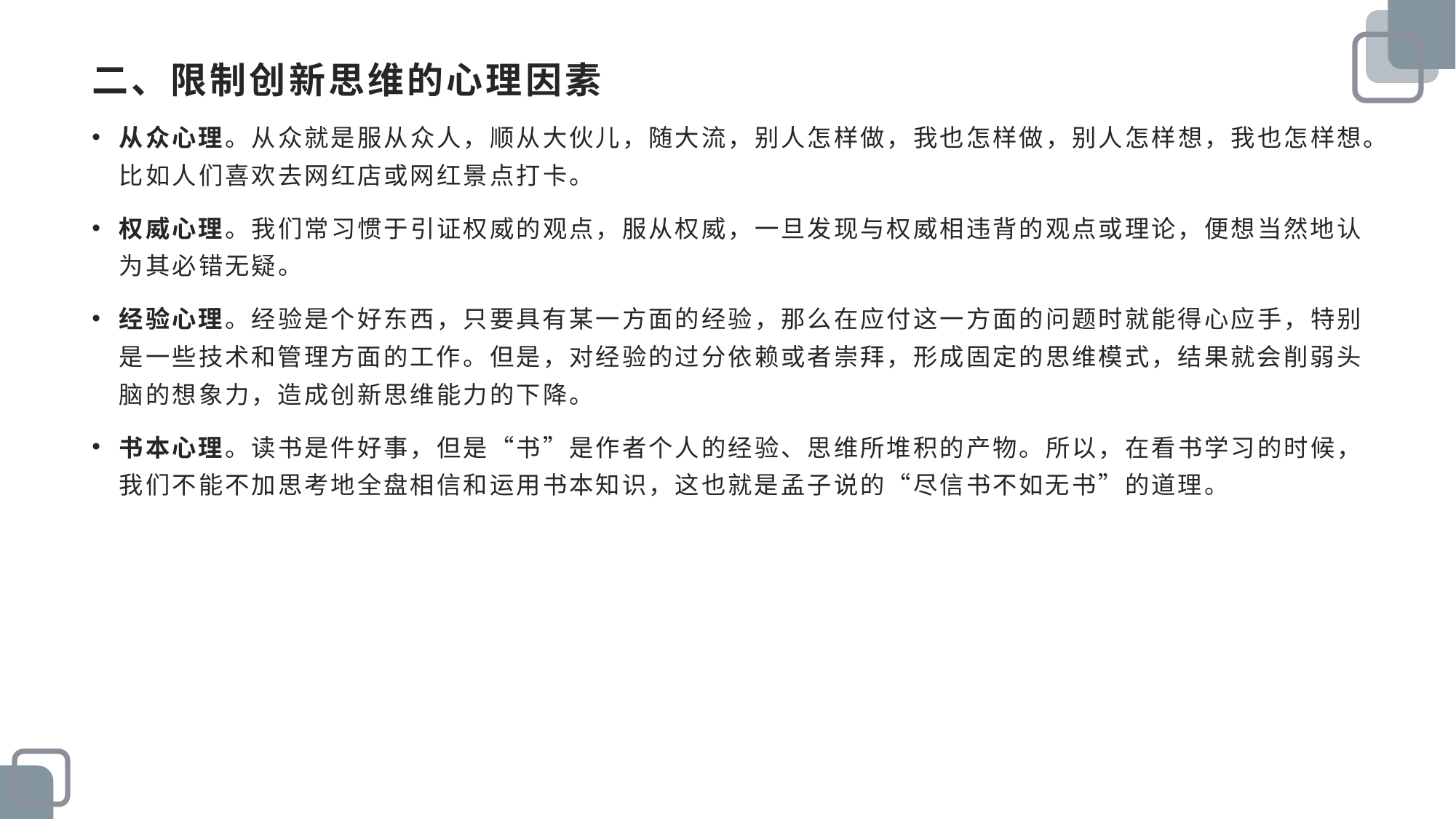

# 二、限制创新思维的心理因素
从众心理。从众就是服从众人，顺从大伙儿，随大流，别人怎样做，我也怎样做，别人怎样想，我也怎样想。比如人们喜欢去网红店或网红景点打卡。
权威心理。我们常习惯于引证权威的观点，服从权威，一旦发现与权威相违背的观点或理论，便想当然地认为其必错无疑。
经验心理。经验是个好东西，只要具有某一方面的经验，那么在应付这一方面的问题时就能得心应手，特别是一些技术和管理方面的工作。但是，对经验的过分依赖或者崇拜，形成固定的思维模式，结果就会削弱头脑的想象力，造成创新思维能力的下降。
书本心理。读书是件好事，但是“书”是作者个人的经验、思维所堆积的产物。所以，在看书学习的时候，我们不能不加思考地全盘相信和运用书本知识，这也就是孟子说的“尽信书不如无书”的道理。